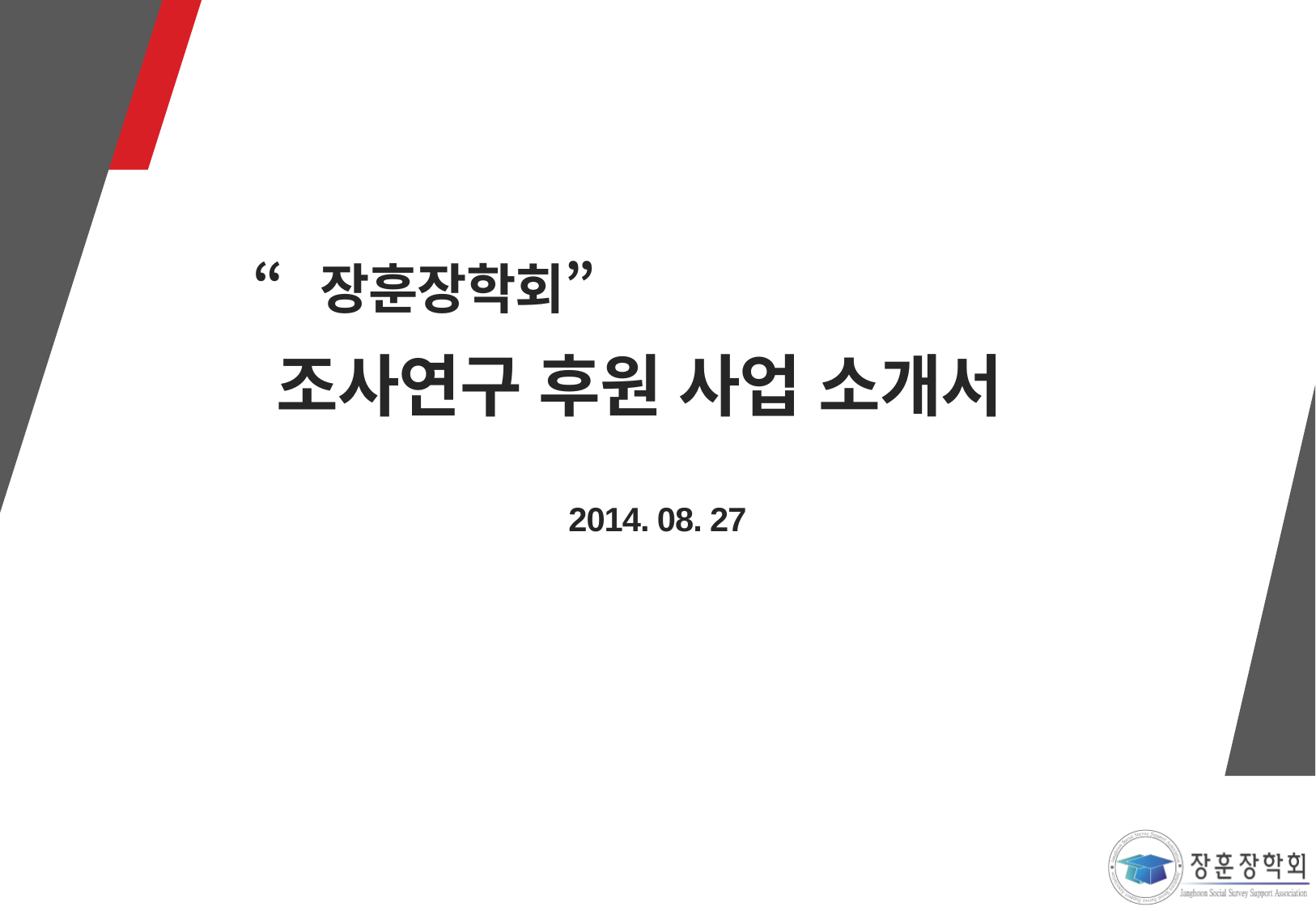

“장훈장학회”
조사연구 후원 사업 소개서
2014. 08. 27